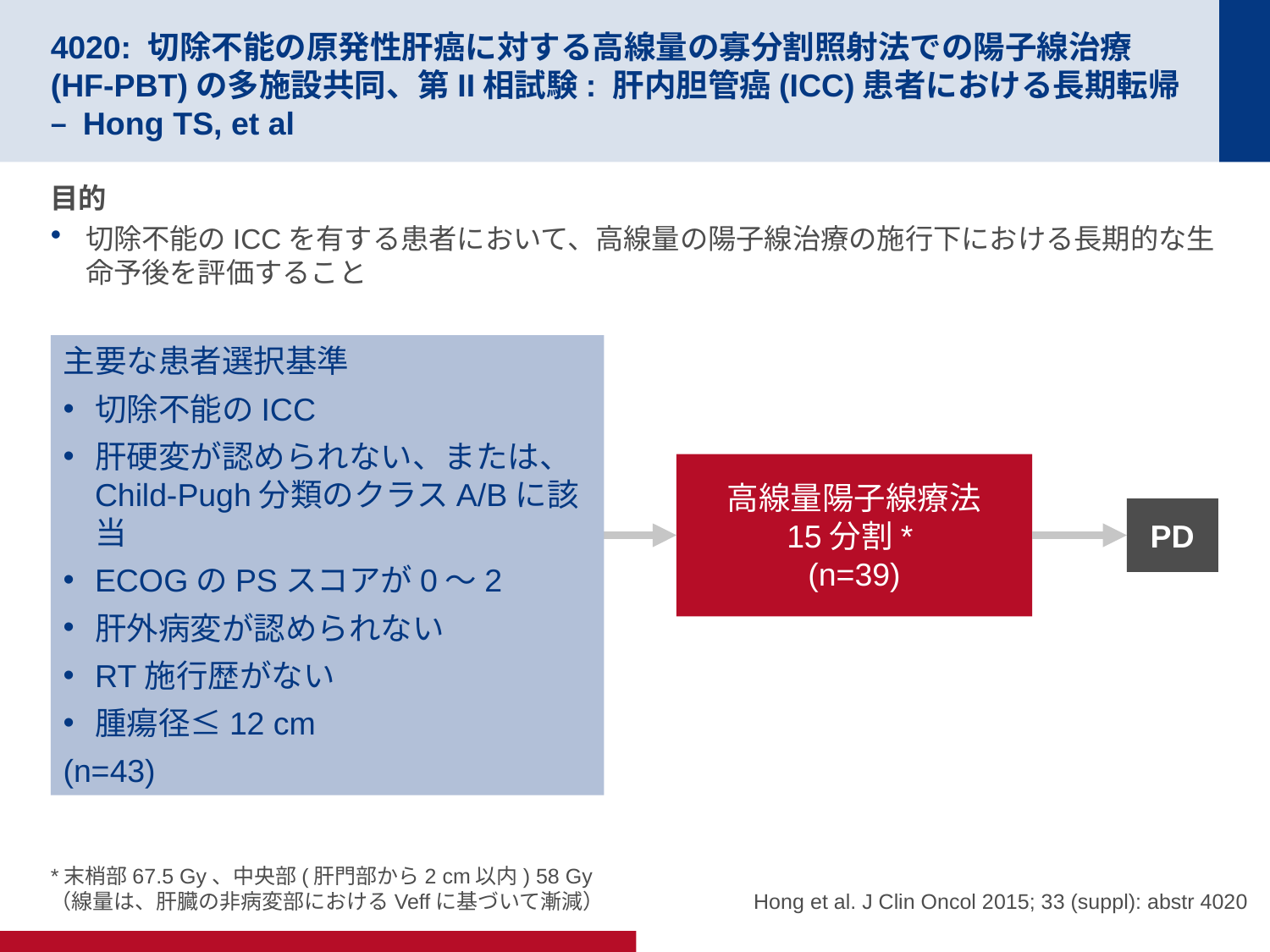

# 4020: 切除不能の原発性肝癌に対する高線量の寡分割照射法での陽子線治療(HF-PBT)の多施設共同、第II相試験: 肝内胆管癌(ICC)患者における長期転帰 – Hong TS, et al
目的
切除不能のICCを有する患者において、高線量の陽子線治療の施行下における長期的な生命予後を評価すること

主要な患者選択基準
切除不能のICC
肝硬変が認められない、または、
Child-Pugh分類のクラスA/Bに該当
ECOGのPSスコアが0～2
肝外病変が認められない
RT施行歴がない
腫瘍径≤12 cm
(n=43)
高線量陽子線療法
15分割*
(n=39)
PD
*末梢部67.5 Gy、中央部(肝門部から2 cm以内) 58 Gy（線量は、肝臓の非病変部におけるVeffに基づいて漸減）
Hong et al. J Clin Oncol 2015; 33 (suppl): abstr 4020